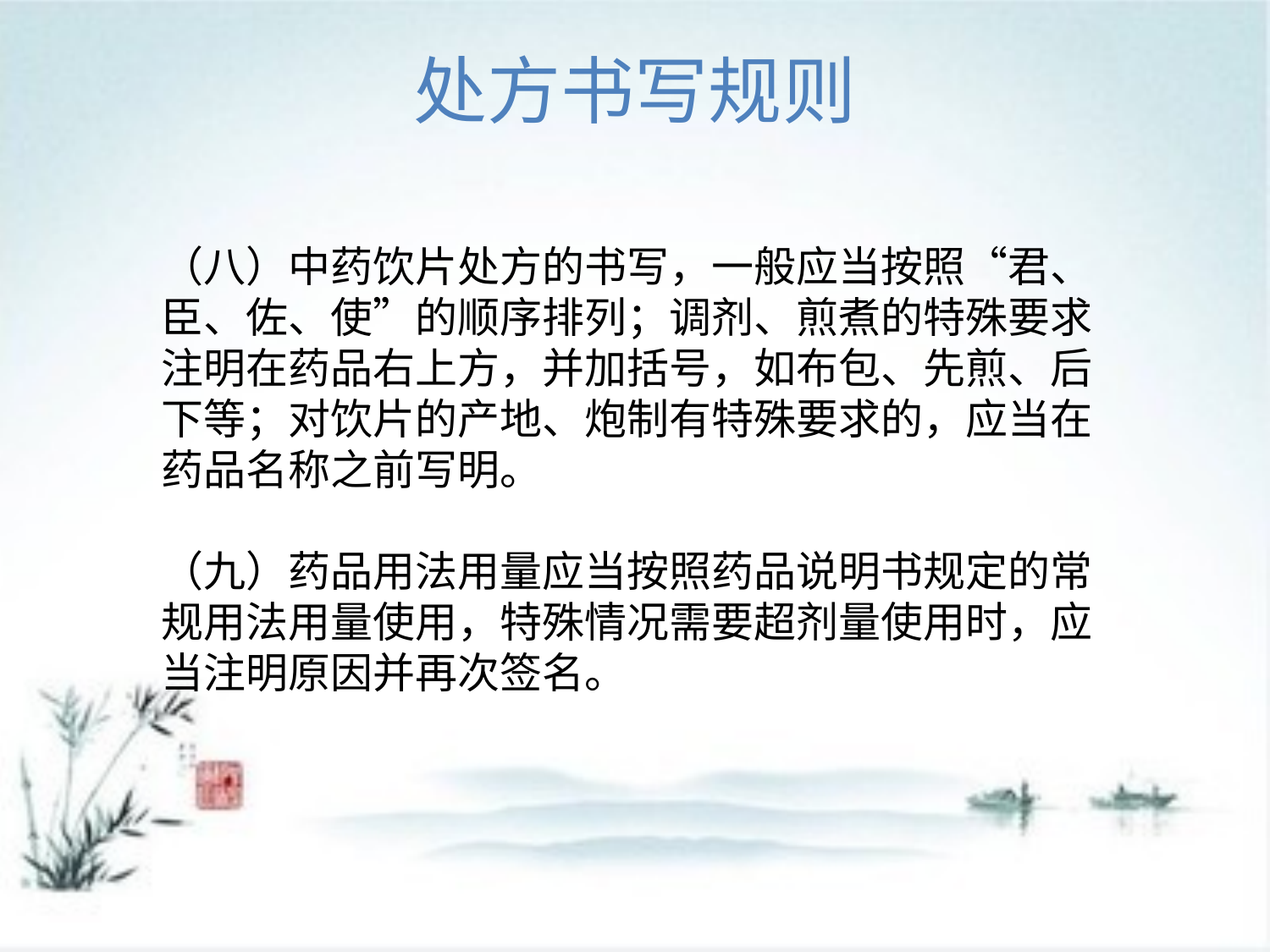

# 处方书写规则
（八）中药饮片处方的书写，一般应当按照“君、臣、佐、使”的顺序排列；调剂、煎煮的特殊要求注明在药品右上方，并加括号，如布包、先煎、后下等；对饮片的产地、炮制有特殊要求的，应当在药品名称之前写明。

（九）药品用法用量应当按照药品说明书规定的常规用法用量使用，特殊情况需要超剂量使用时，应当注明原因并再次签名。